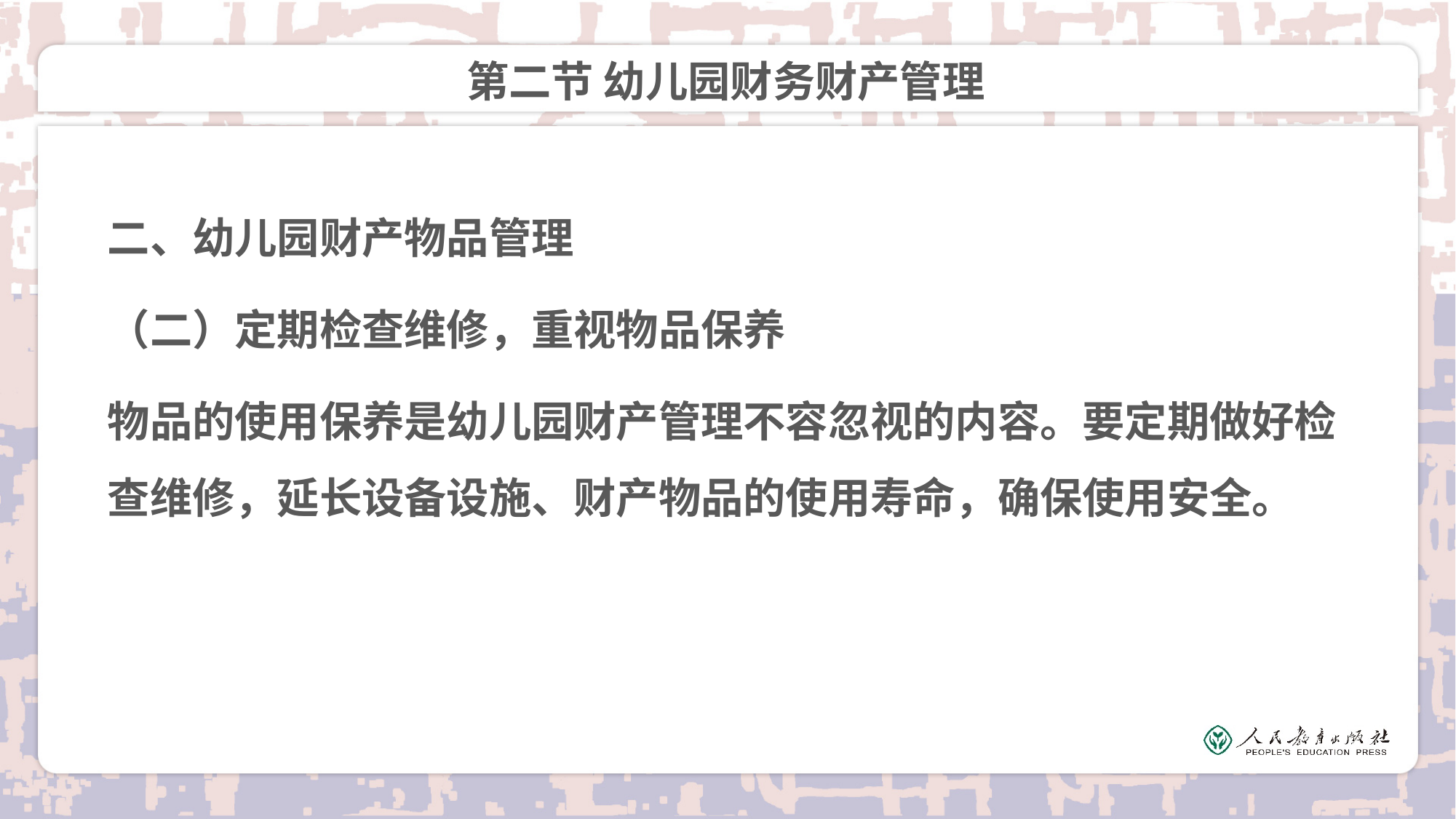

# 第二节 幼儿园财务财产管理
二、幼儿园财产物品管理
（二）定期检查维修，重视物品保养
物品的使用保养是幼儿园财产管理不容忽视的内容。要定期做好检查维修，延长设备设施、财产物品的使用寿命，确保使用安全。